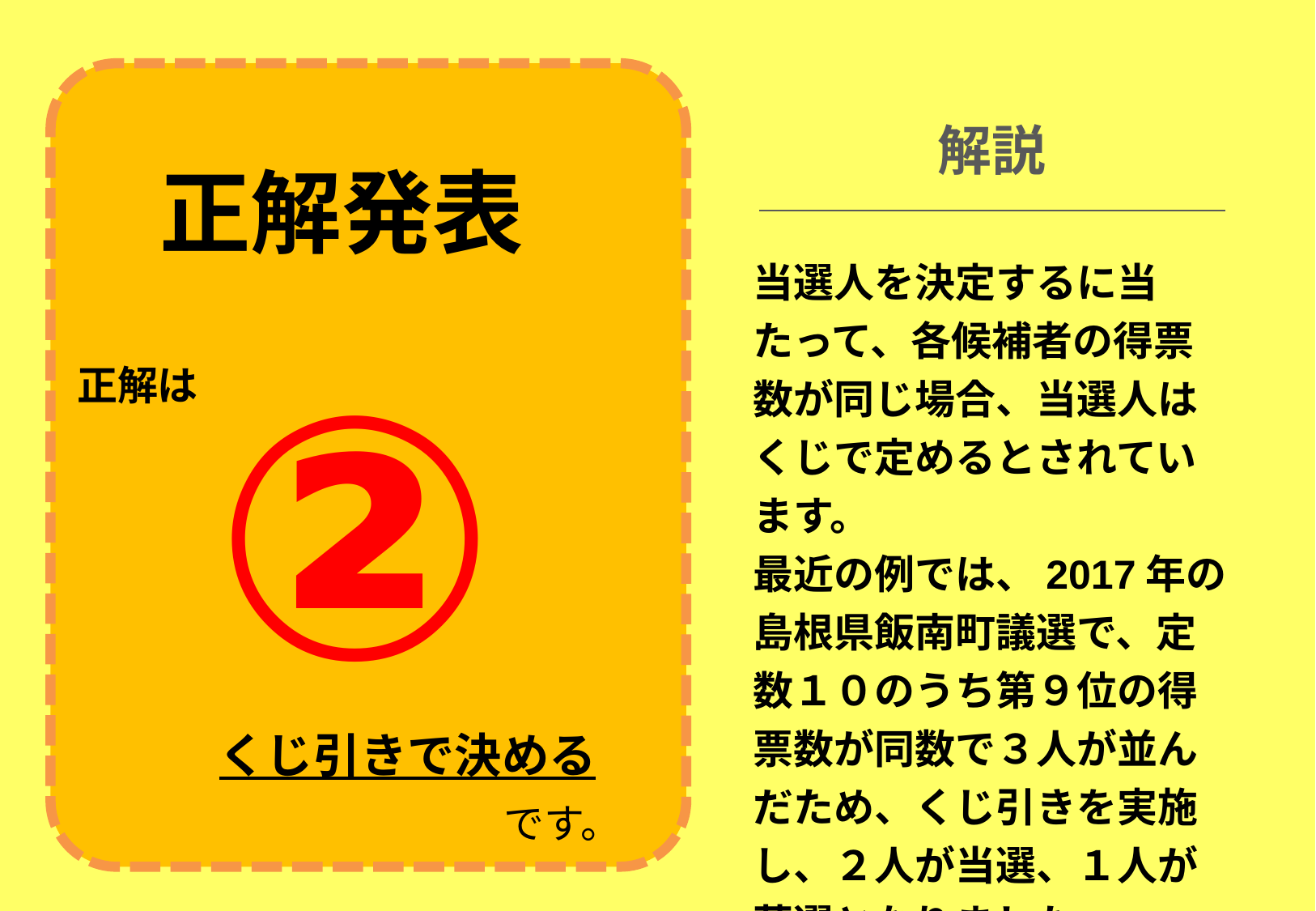

解説
正解発表
当選人を決定するに当たって、各候補者の得票数が同じ場合、当選人はくじで定めるとされています。
最近の例では、2017年の島根県飯南町議選で、定数１０のうち第９位の得票数が同数で３人が並んだため、くじ引きを実施し、２人が当選、１人が落選となりました。
②
正解は
くじ引きで決める
です。